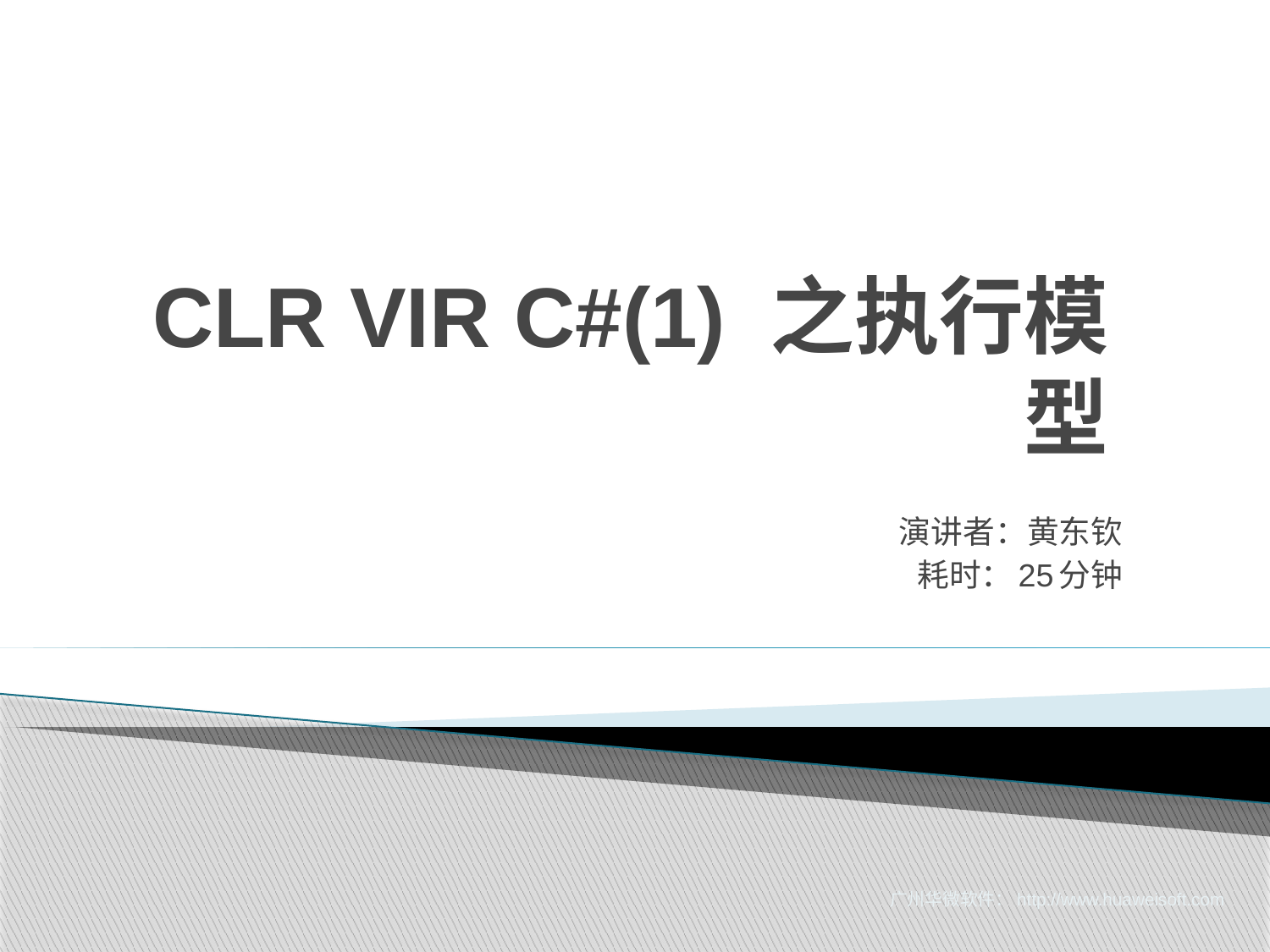

# CLR VIR C#(1) 之执行模型
演讲者：黄东钦
耗时：25分钟

广州华微软件：http://www.huaweisoft.com